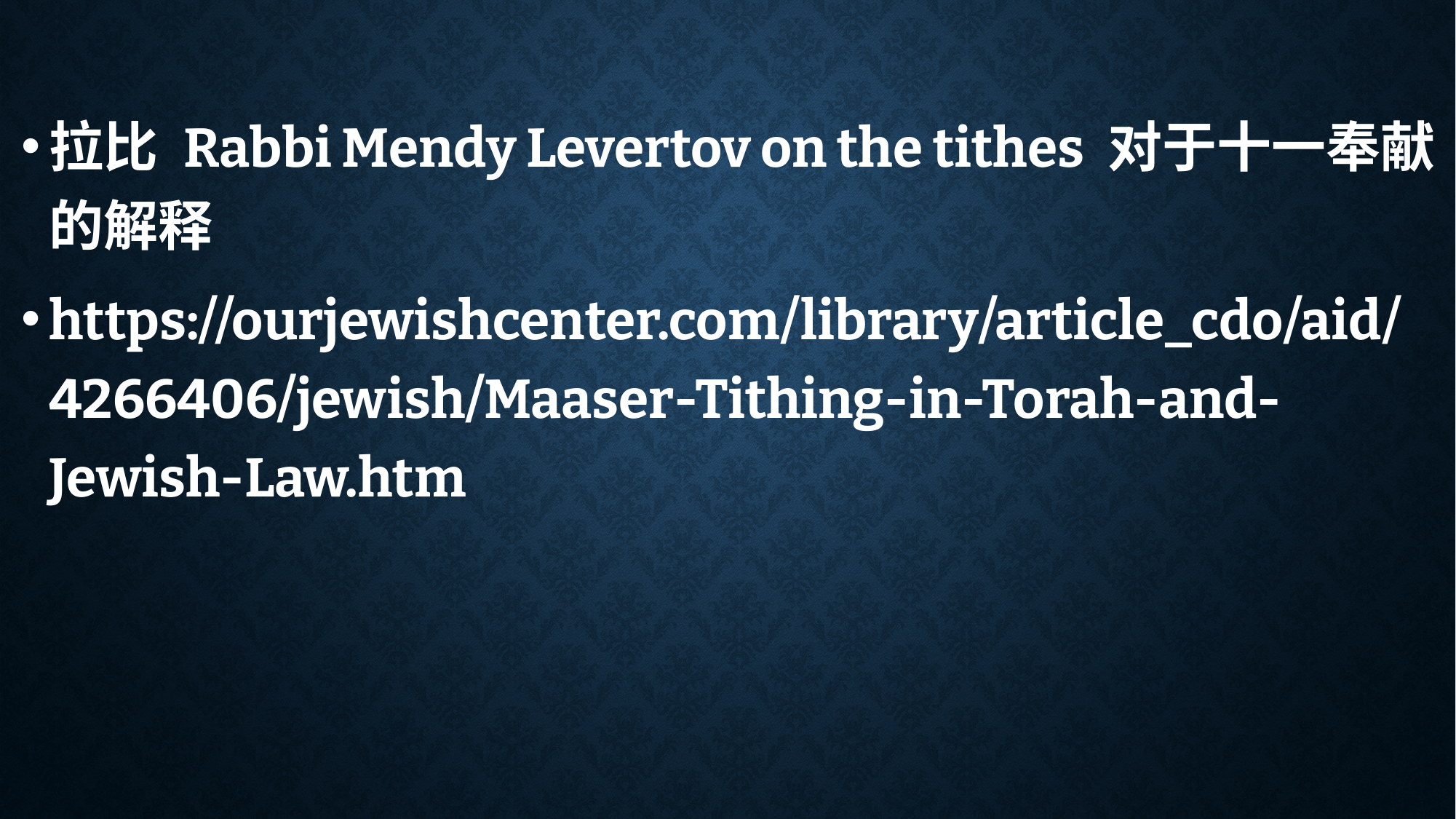

拉比 Rabbi Mendy Levertov on the tithes 对于十一奉献的解释
https://ourjewishcenter.com/library/article_cdo/aid/4266406/jewish/Maaser-Tithing-in-Torah-and-Jewish-Law.htm